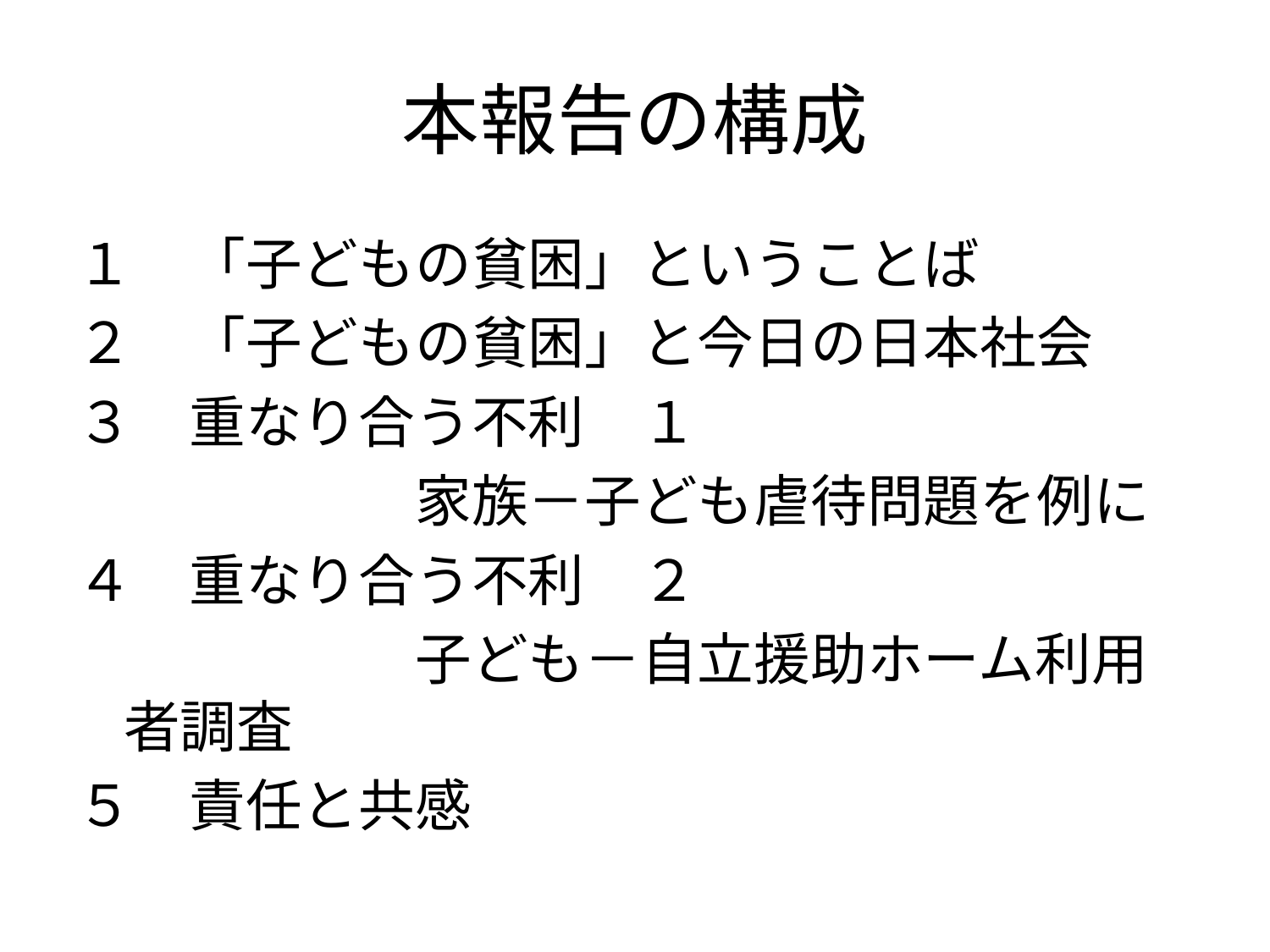

# 本報告の構成
１　「子どもの貧困」ということば
２　「子どもの貧困」と今日の日本社会
３　重なり合う不利　１
　　　　　　家族－子ども虐待問題を例に
４　重なり合う不利　２
　　　　　　子ども－自立援助ホーム利用者調査
５　責任と共感